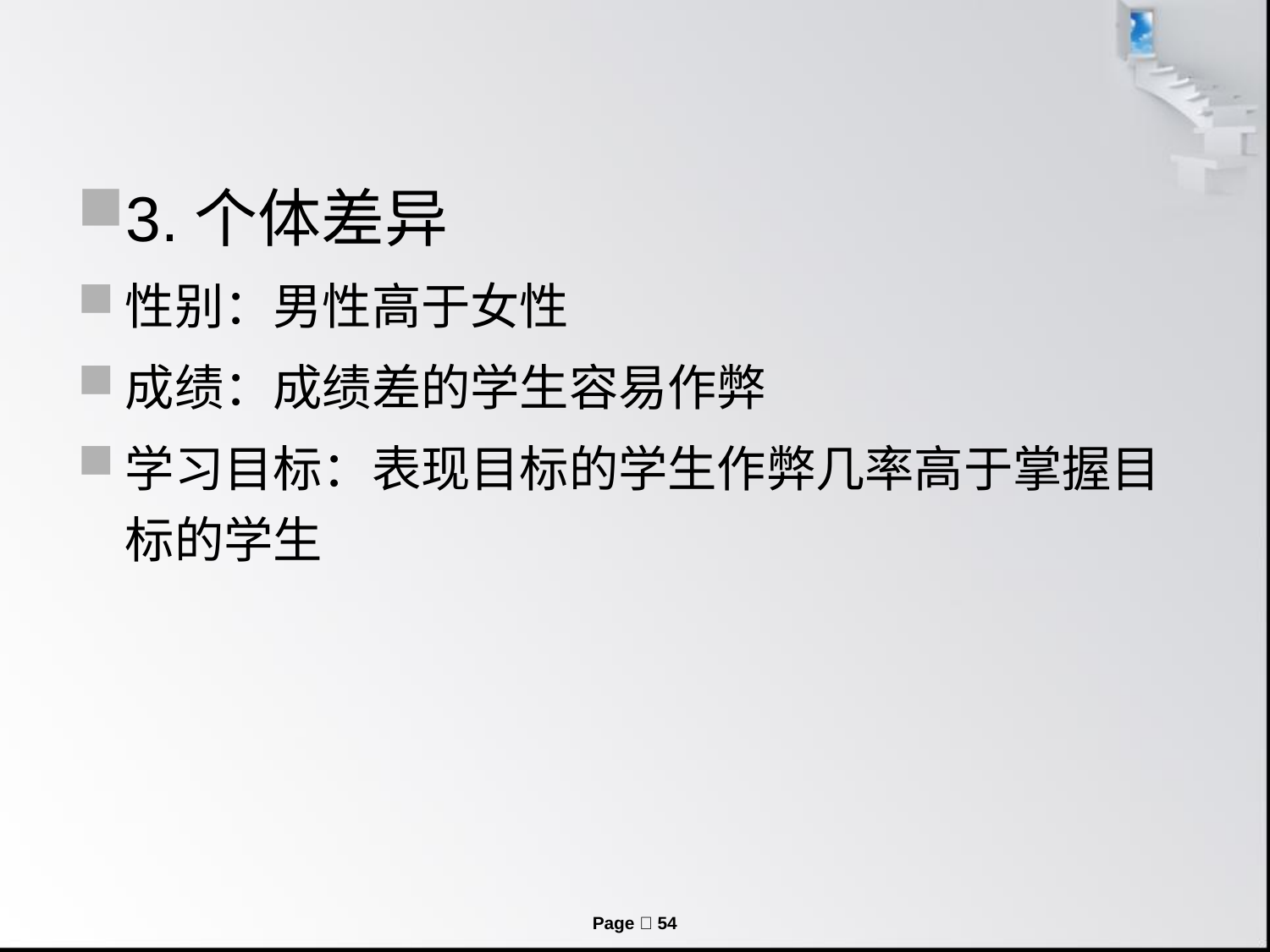

#
3.个体差异
性别：男性高于女性
成绩：成绩差的学生容易作弊
学习目标：表现目标的学生作弊几率高于掌握目标的学生